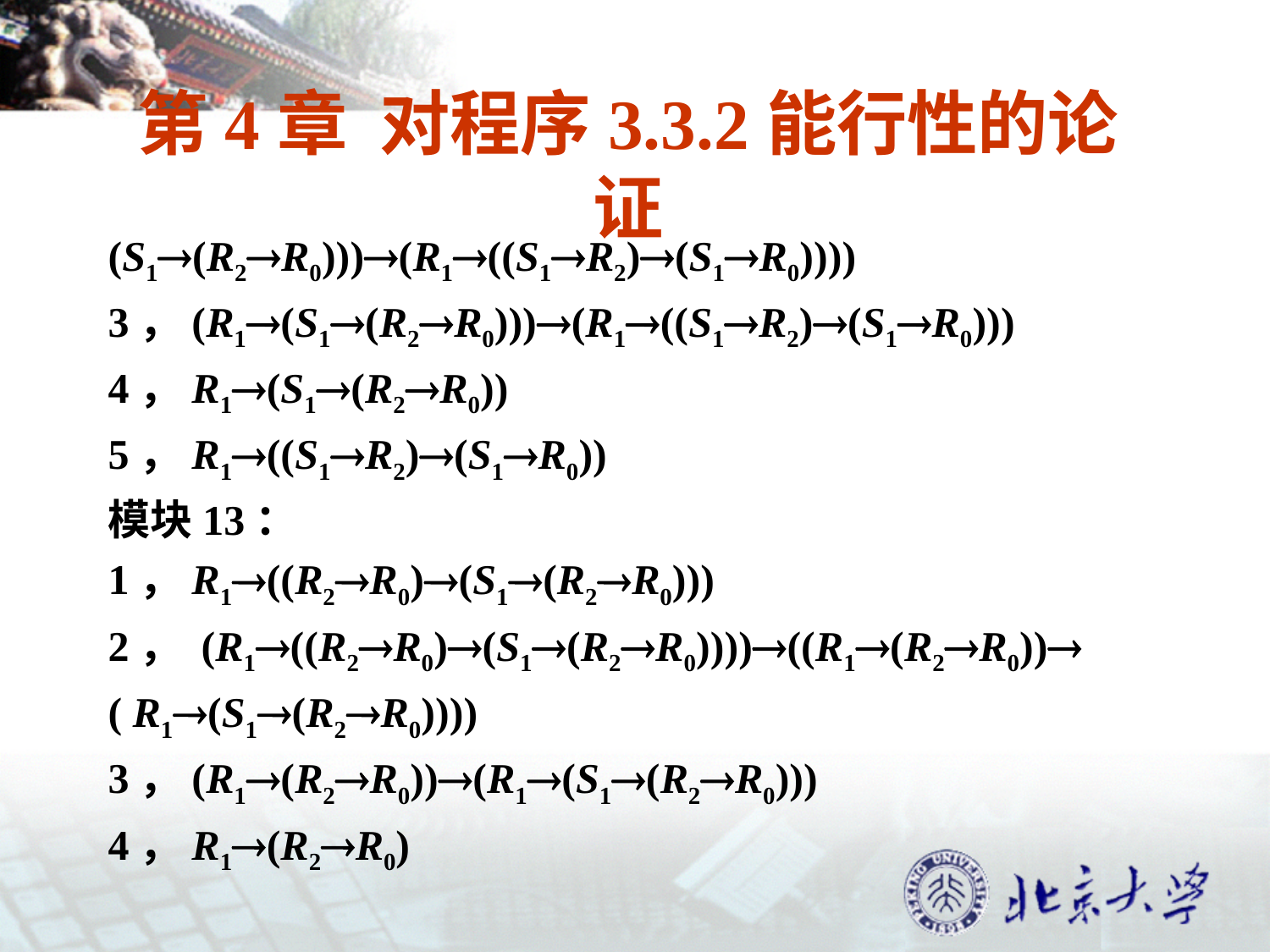

# 第4章  对程序3.3.2能行性的论证
(S1→(R2→R0)))→(R1→((S1→R2)→(S1→R0))))
3，(R1→(S1→(R2→R0)))→(R1→((S1→R2)→(S1→R0)))
4，R1→(S1→(R2→R0))
5，R1→((S1→R2)→(S1→R0))
模块13：
1，R1→((R2→R0)→(S1→(R2→R0)))
2， (R1→((R2→R0)→(S1→(R2→R0))))→((R1→(R2→R0))→
( R1→(S1→(R2→R0))))
3，(R1→(R2→R0))→(R1→(S1→(R2→R0)))
4，R1→(R2→R0)